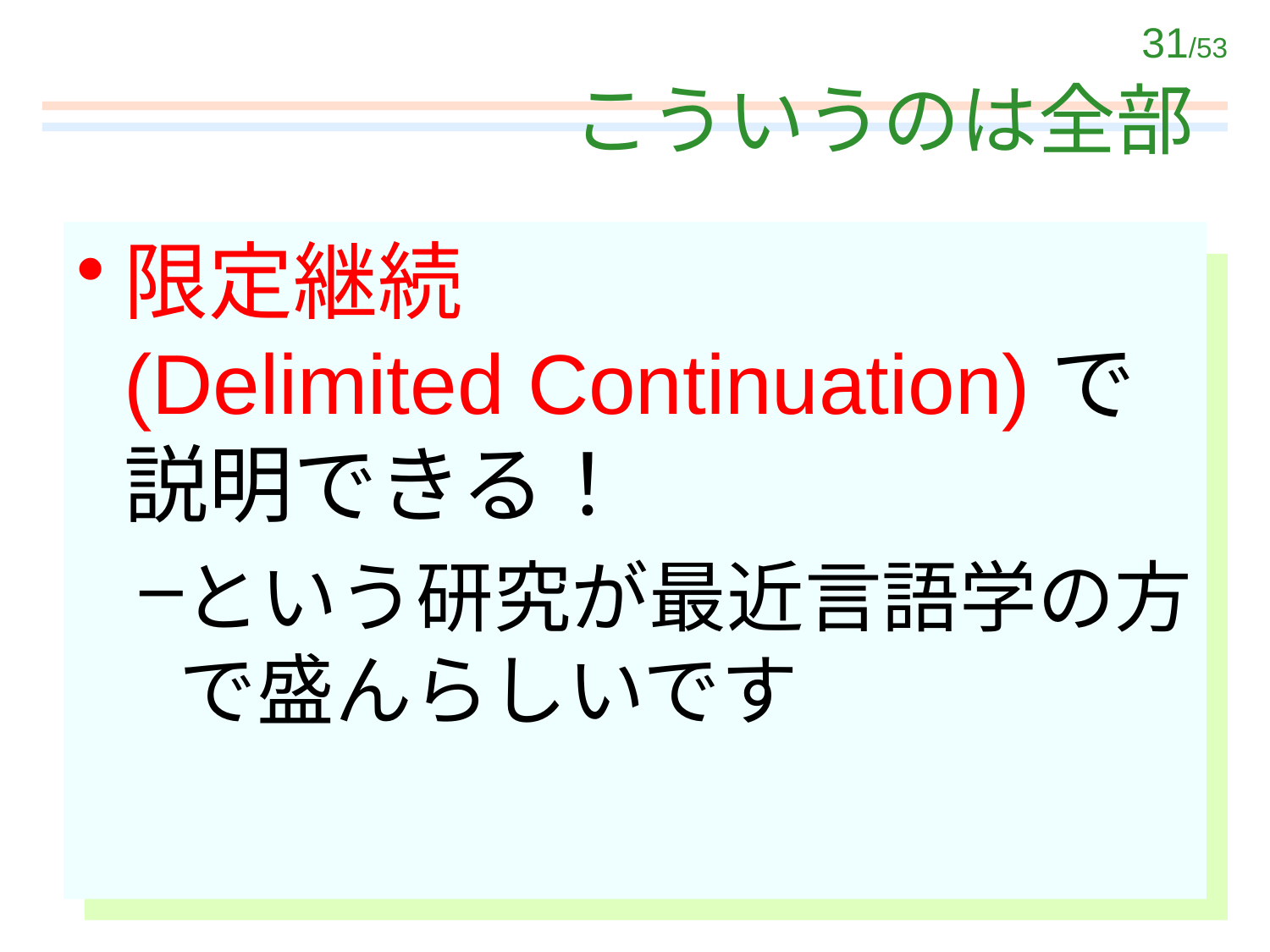

# こういうのは全部
限定継続
(Delimited Continuation)で説明できる！
という研究が最近言語学の方で盛んらしいです